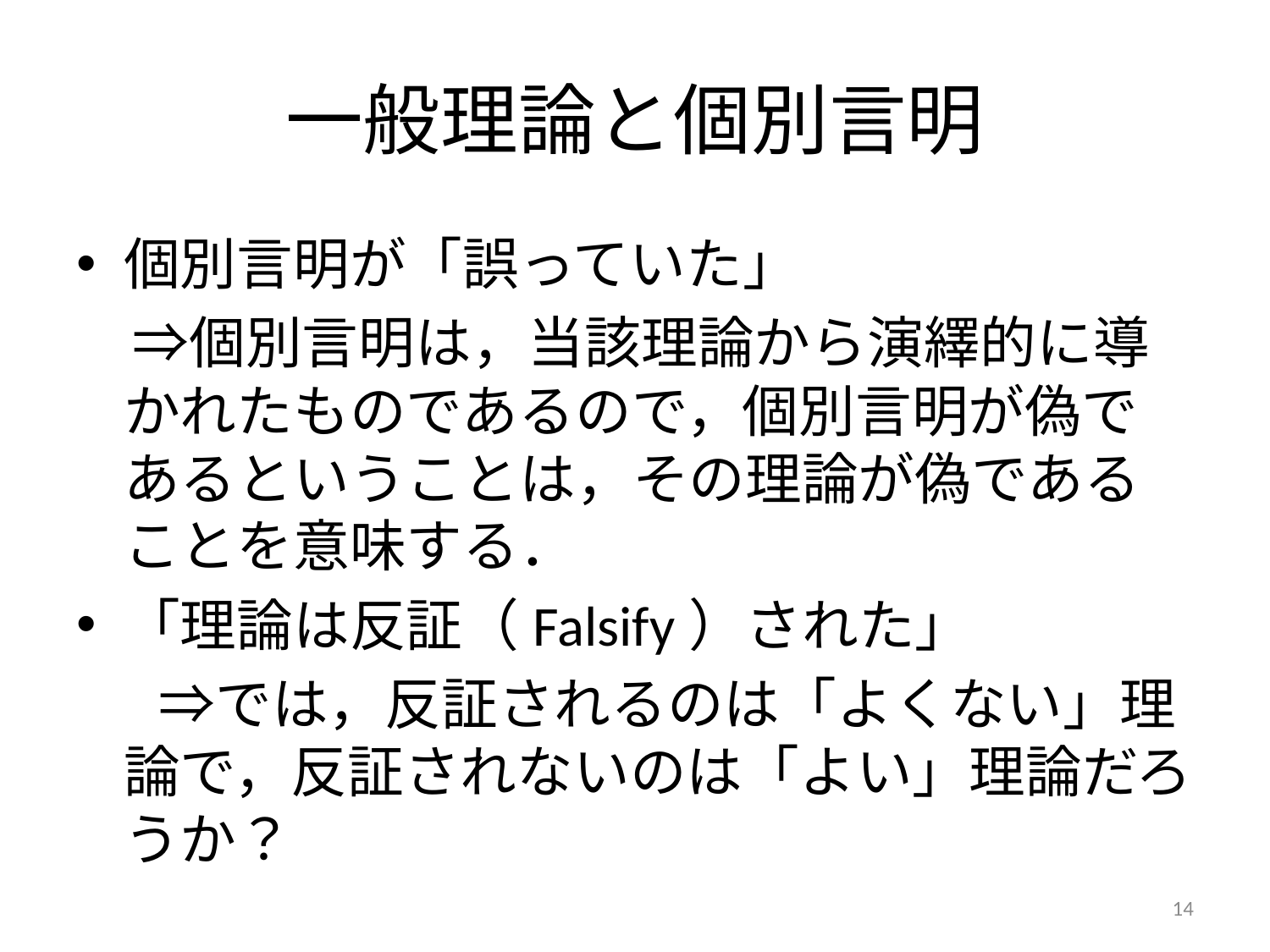

# 一般理論と個別言明
個別言明が「誤っていた」
　⇒個別言明は，当該理論から演繹的に導かれたものであるので，個別言明が偽であるということは，その理論が偽であることを意味する．
「理論は反証（Falsify）された」
 　⇒では，反証されるのは「よくない」理論で，反証されないのは「よい」理論だろうか？
14